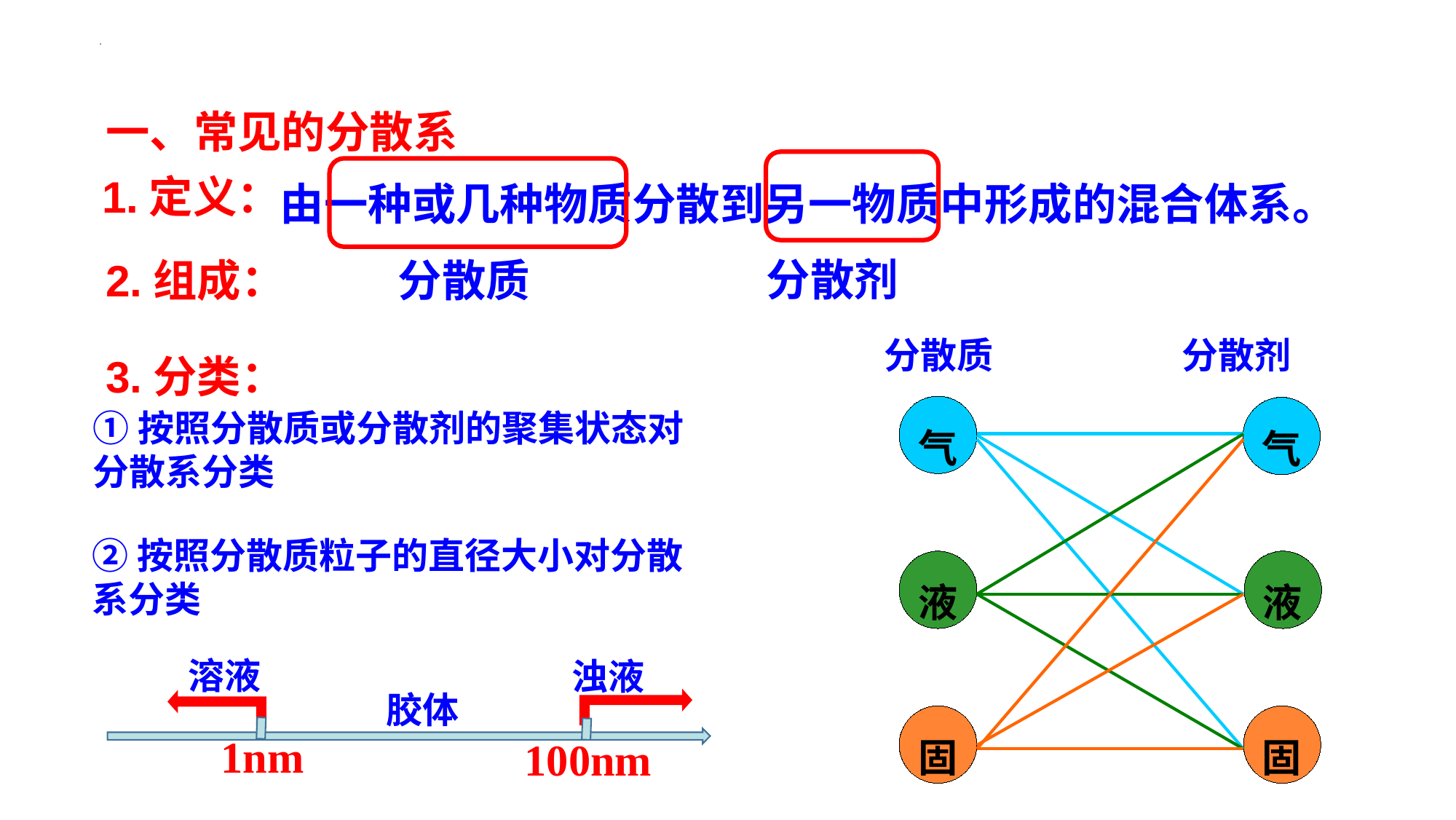

一、常见的分散系

1.定义：
由一种或几种物质分散到另一物质中形成的混合体系。
分散剂
2.组成：
分散质
分散质                       分散剂
3.分类：
气
气
①按照分散质或分散剂的聚集状态对分散系分类
②按照分散质粒子的直径大小对分散系分类
液
液
溶液
浊液

胶体
固
固

1nm
100nm